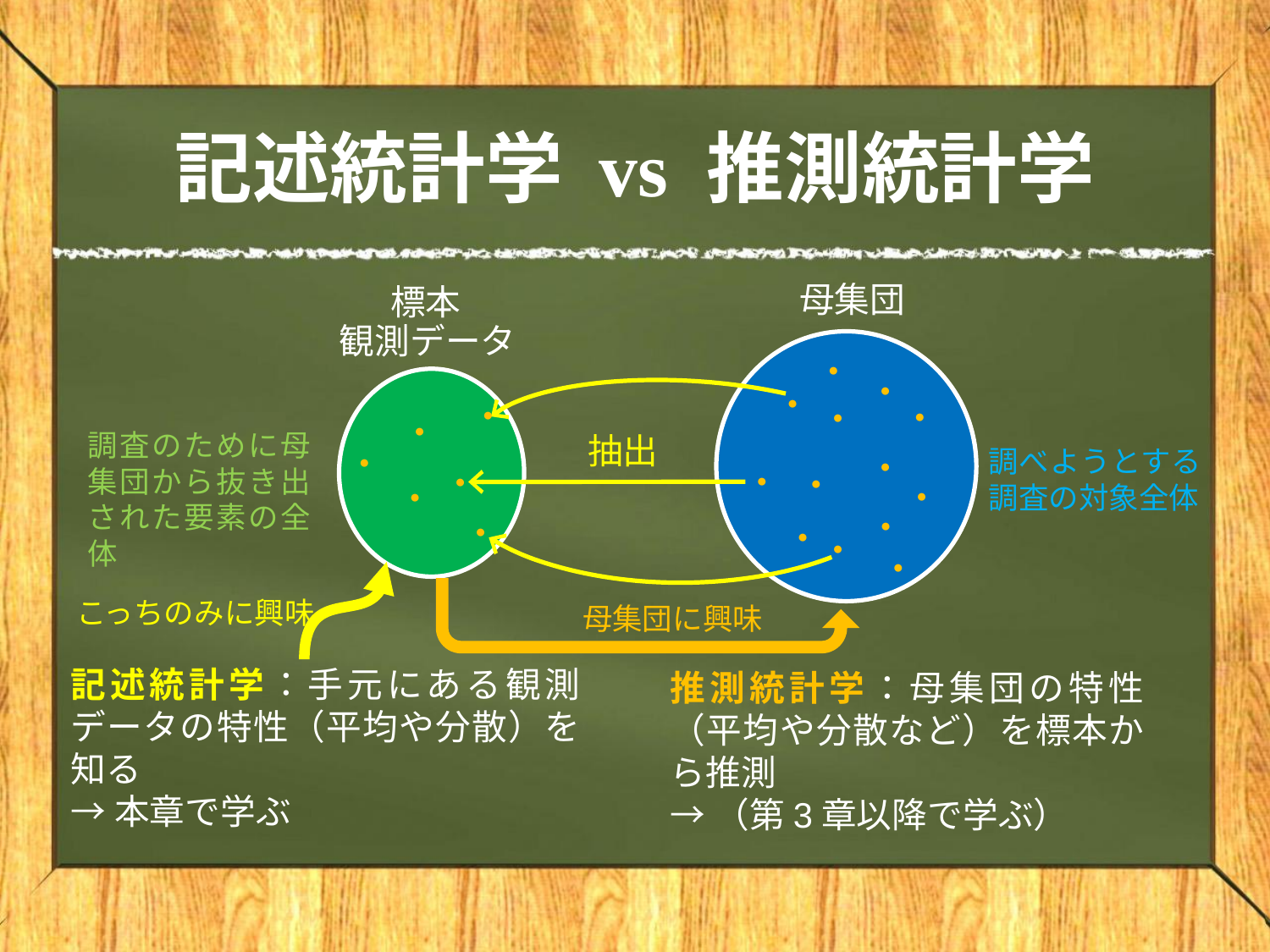

# 記述統計学 vs 推測統計学
母集団
標本
観測データ

●

●

●
●
●
●
●
調査のために母集団から抜き出された要素の全体
抽出
調べようとする調査の対象全体
●
●
●
●
●
●
●
●
●
●
●
●

こっちのみに興味
母集団に興味
記述統計学：手元にある観測データの特性（平均や分散）を知る
→本章で学ぶ
推測統計学：母集団の特性（平均や分散など）を標本から推測
→（第3章以降で学ぶ）